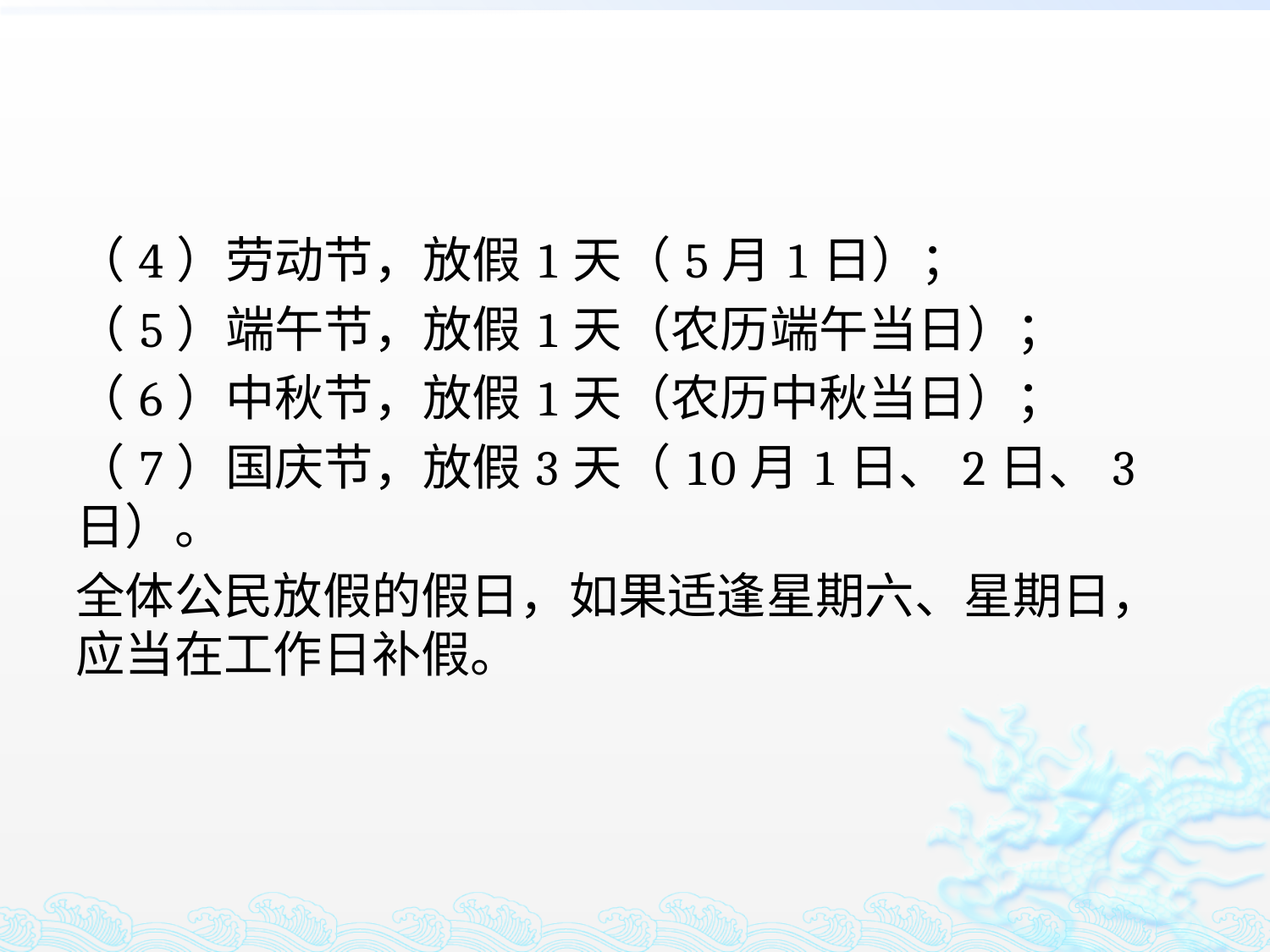

#
（4）劳动节，放假1天（5月1日）；
（5）端午节，放假1天（农历端午当日）；
（6）中秋节，放假1天（农历中秋当日）；
（7）国庆节，放假3天（10月1日、2日、3日）。
全体公民放假的假日，如果适逢星期六、星期日，应当在工作日补假。